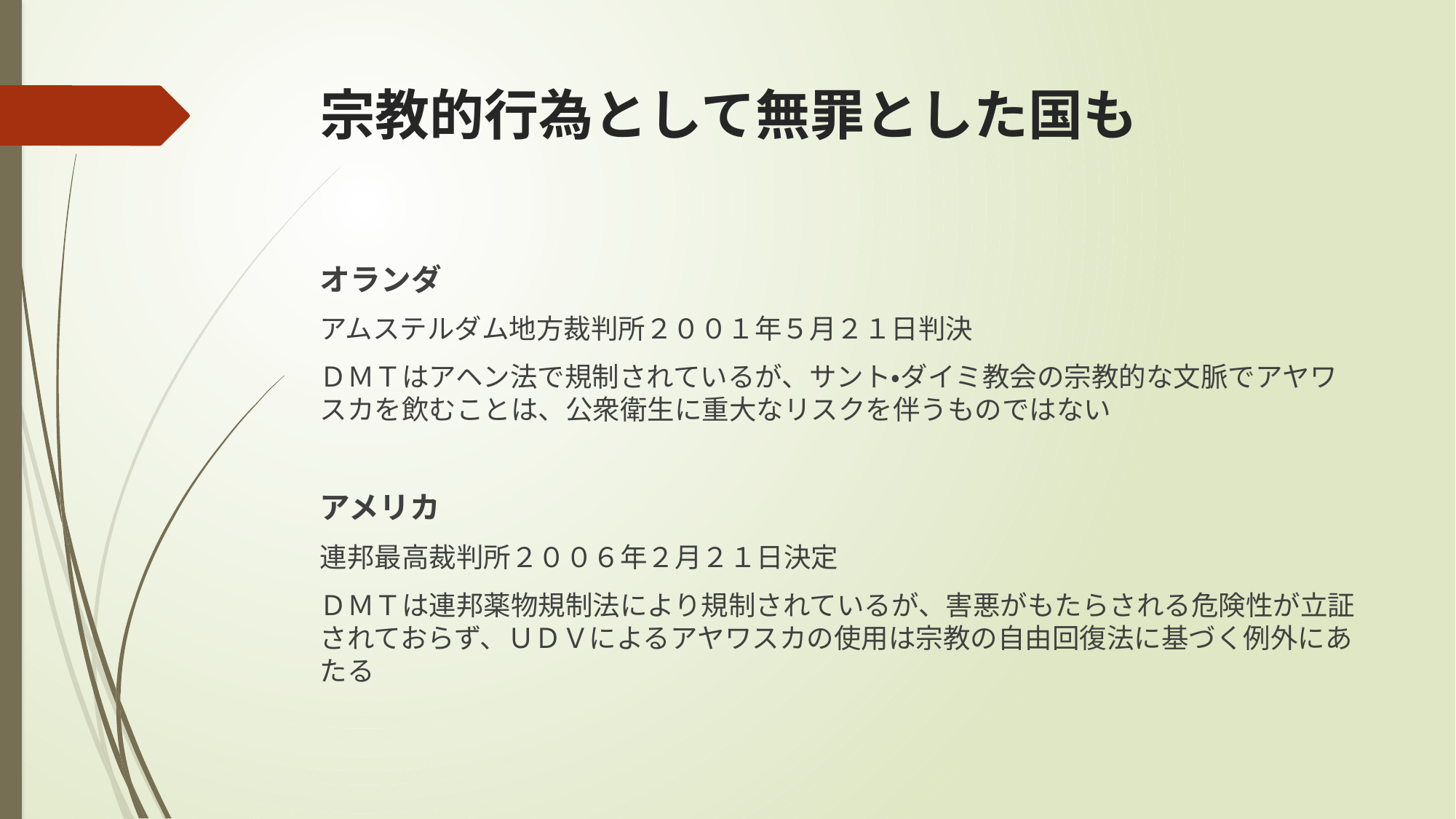

# 宗教的行為として無罪とした国も
オランダ
アムステルダム地方裁判所２００１年５月２１日判決
ＤＭＴはアヘン法で規制されているが、サント・ダイミ教会の宗教的な文脈でアヤワスカを飲むことは、公衆衛生に重大なリスクを伴うものではない

アメリカ
連邦最高裁判所２００６年２月２１日決定
ＤＭＴは連邦薬物規制法により規制されているが、害悪がもたらされる危険性が立証されておらず、ＵＤＶによるアヤワスカの使用は宗教の自由回復法に基づく例外にあたる